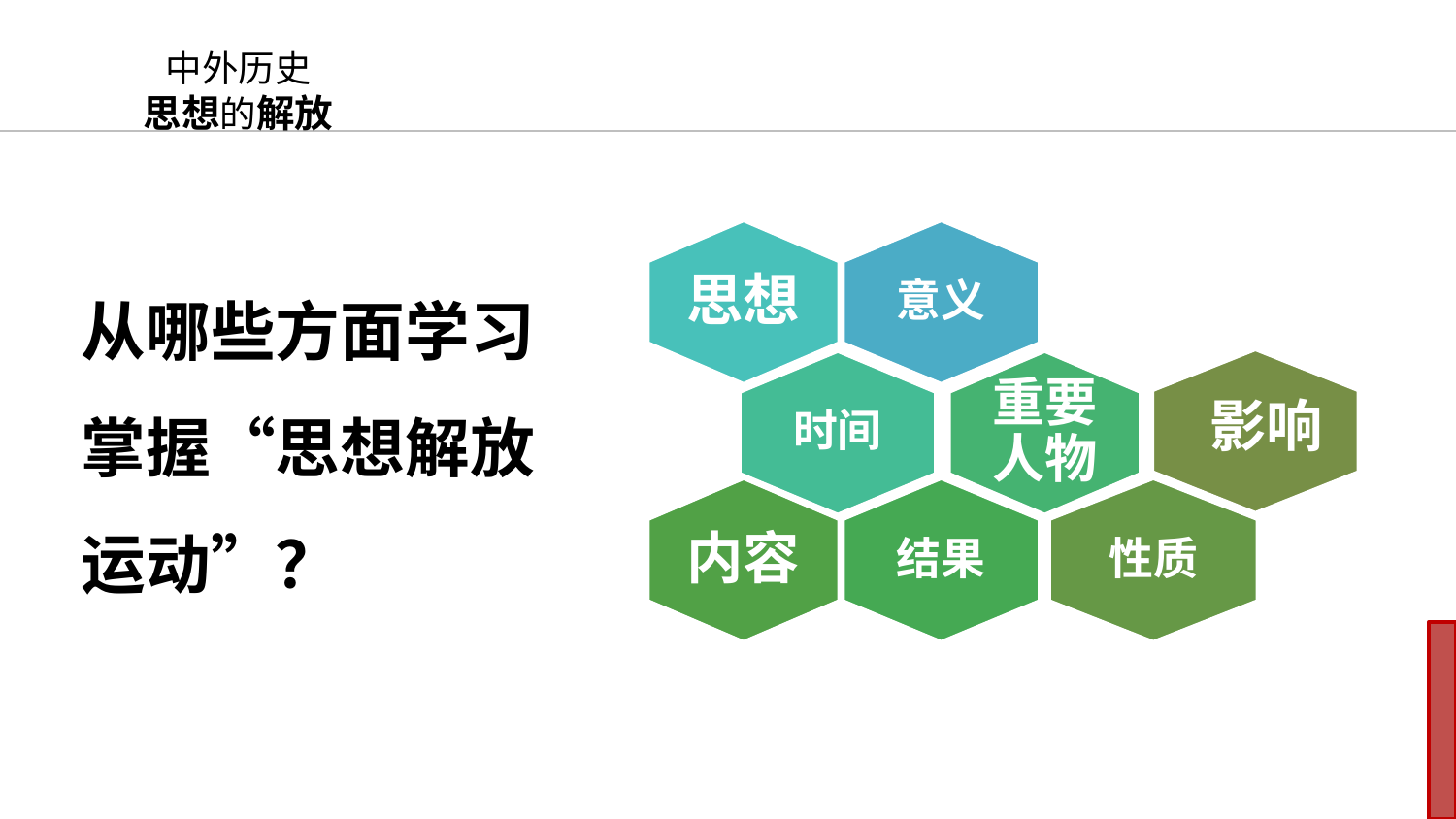

中外历史
思想的解放

思想

意义
从哪些方面学习掌握“思想解放运动”？

影响

时间

重要人物

内容

结果

性质